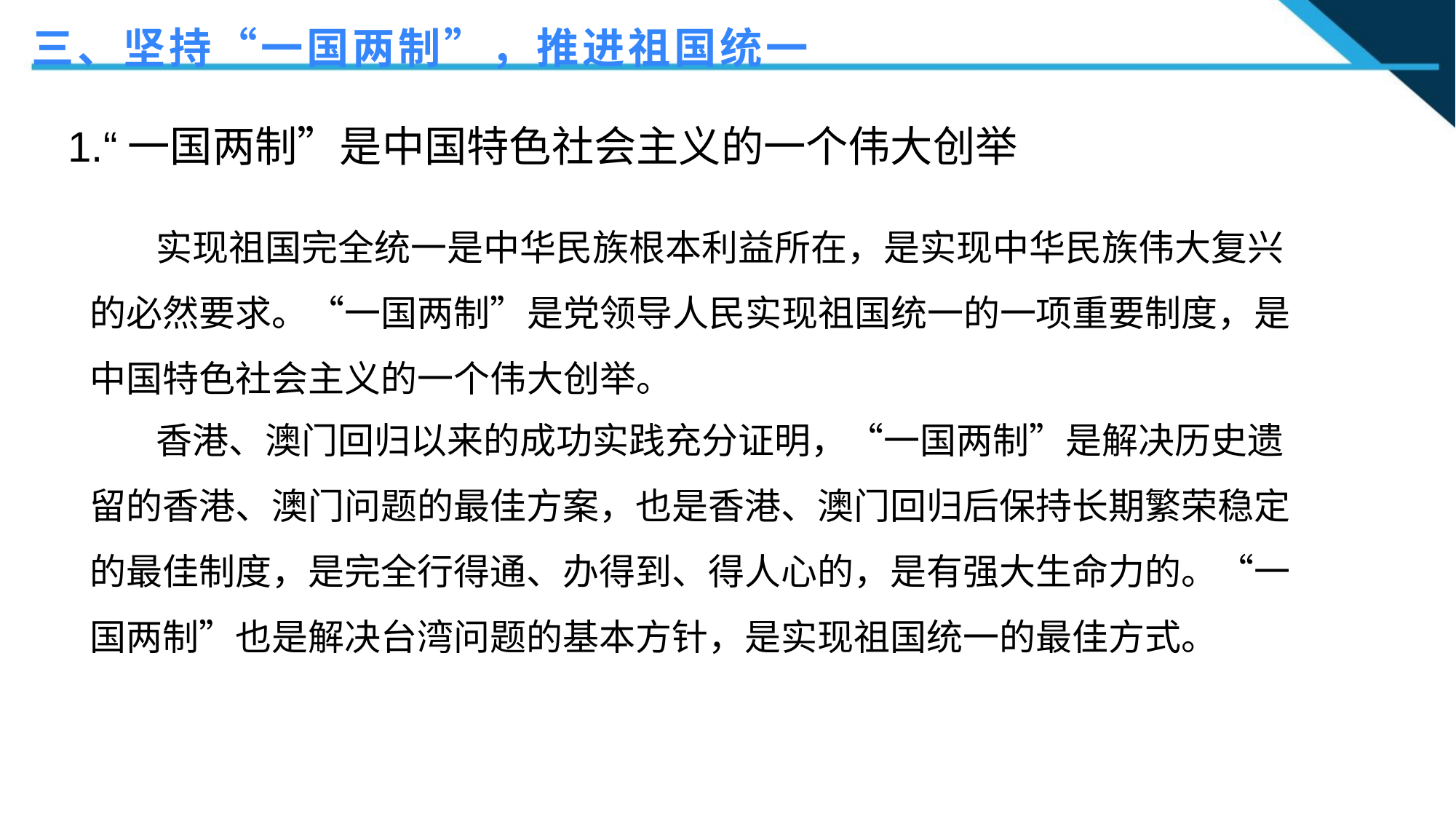

三、坚持“一国两制”，推进祖国统一
1.“一国两制”是中国特色社会主义的一个伟大创举
       实现祖国完全统一是中华民族根本利益所在，是实现中华民族伟大复兴的必然要求。“一国两制”是党领导人民实现祖国统一的一项重要制度，是中国特色社会主义的一个伟大创举。
       香港、澳门回归以来的成功实践充分证明，“一国两制”是解决历史遗留的香港、澳门问题的最佳方案，也是香港、澳门回归后保持长期繁荣稳定的最佳制度，是完全行得通、办得到、得人心的，是有强大生命力的。“一国两制”也是解决台湾问题的基本方针，是实现祖国统一的最佳方式。